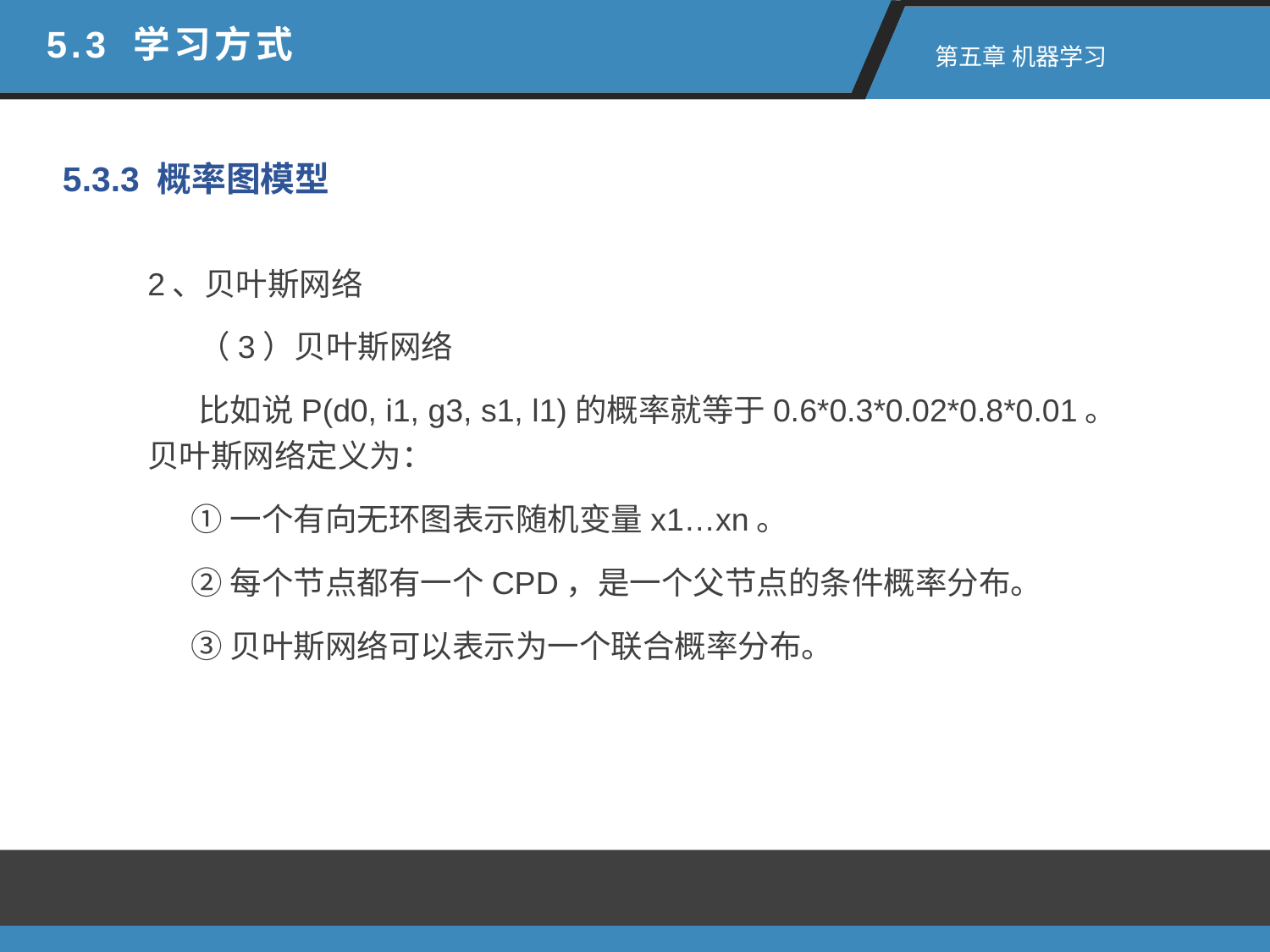

5.3 学习方式
  第五章 机器学习
5.3.3 概率图模型
2、贝叶斯网络
      （3）贝叶斯网络
      比如说P(d0, i1, g3, s1, l1)的概率就等于0.6*0.3*0.02*0.8*0.01。贝叶斯网络定义为：
      ①一个有向无环图表示随机变量x1…xn。
      ②每个节点都有一个CPD，是一个父节点的条件概率分布。
      ③贝叶斯网络可以表示为一个联合概率分布。